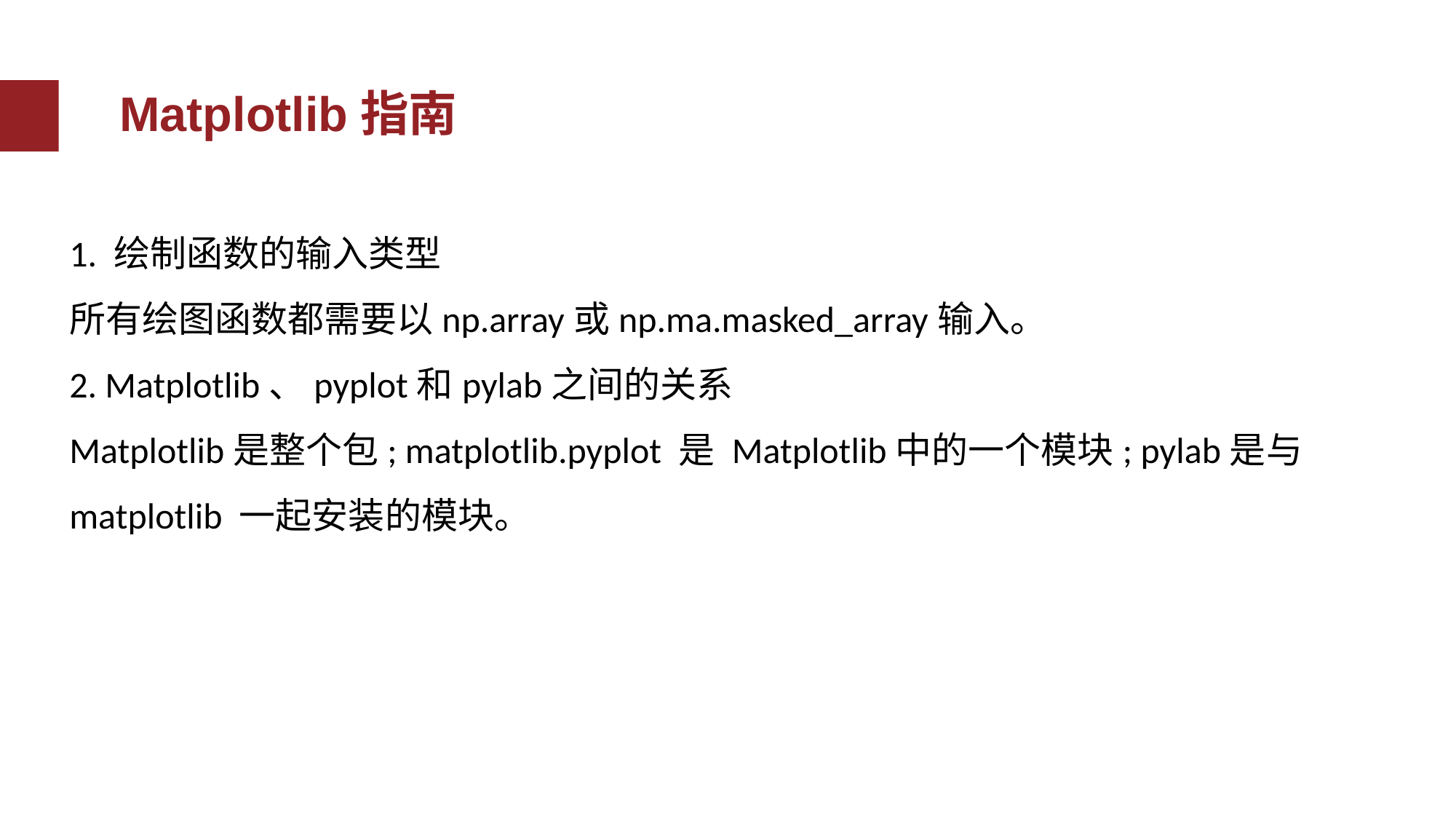

Matplotlib指南

1. 绘制函数的输入类型
所有绘图函数都需要以np.array或np.ma.masked_array输入。
2. Matplotlib、pyplot和pylab之间的关系
Matplotlib是整个包; matplotlib.pyplot 是 Matplotlib中的一个模块; pylab是与 matplotlib 一起安装的模块。